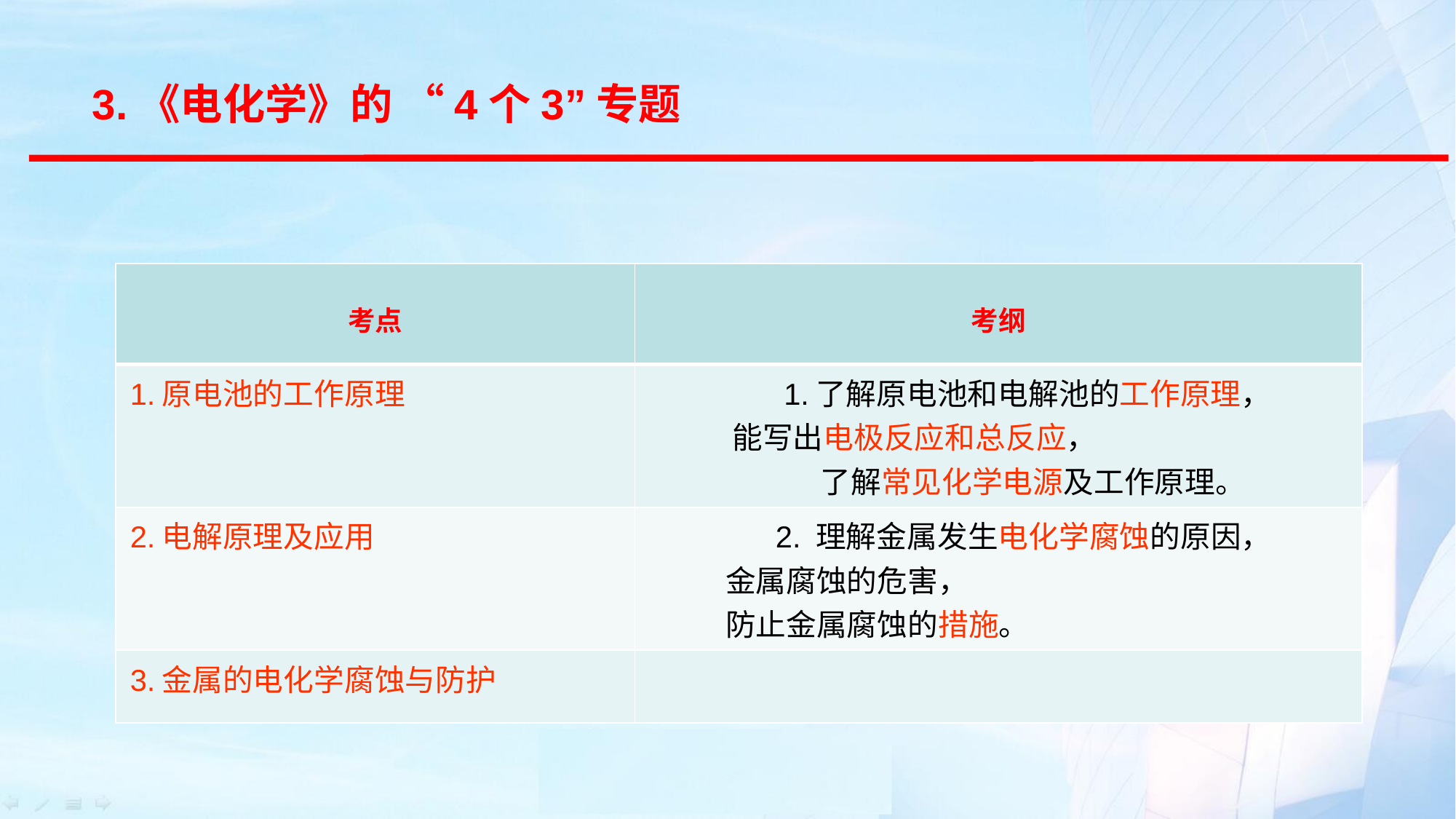

3.《电化学》的 “4个3”专题
| 考点 | 考纲 |
| --- | --- |
| 1.原电池的工作原理 | 1.了解原电池和电解池的工作原理， 能写出电极反应和总反应， 了解常见化学电源及工作原理。 |
| 2.电解原理及应用 | 2. 理解金属发生电化学腐蚀的原因， 金属腐蚀的危害， 防止金属腐蚀的措施。 |
| 3.金属的电化学腐蚀与防护 |  |